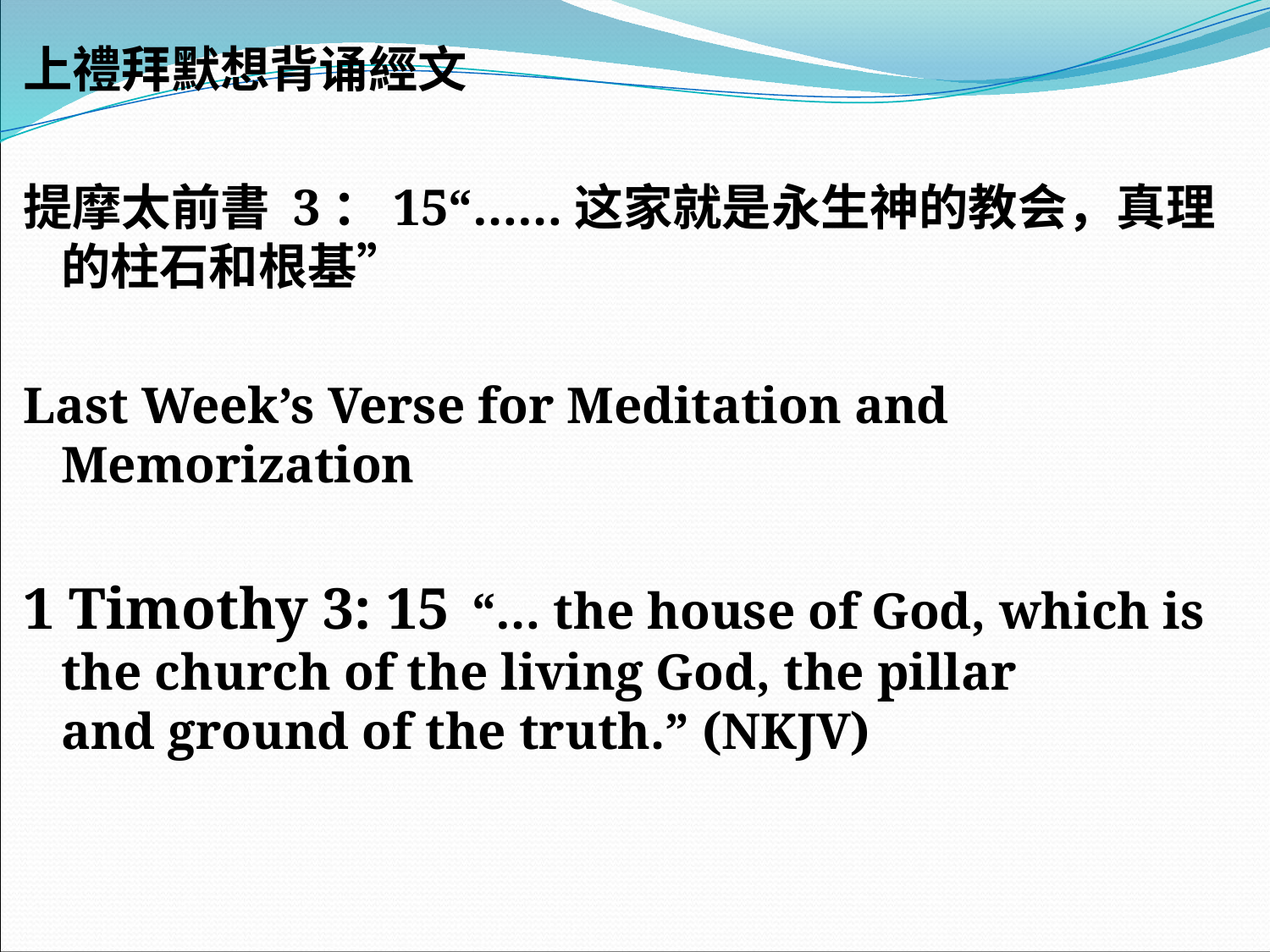

#
上禮拜默想背诵經文

提摩太前書 3：15“……这家就是永生神的教会，真理的柱石和根基”

Last Week’s Verse for Meditation and Memorization

1 Timothy 3: 15  “… the house of God, which is the church of the living God, the pillar and ground of the truth.” (NKJV)